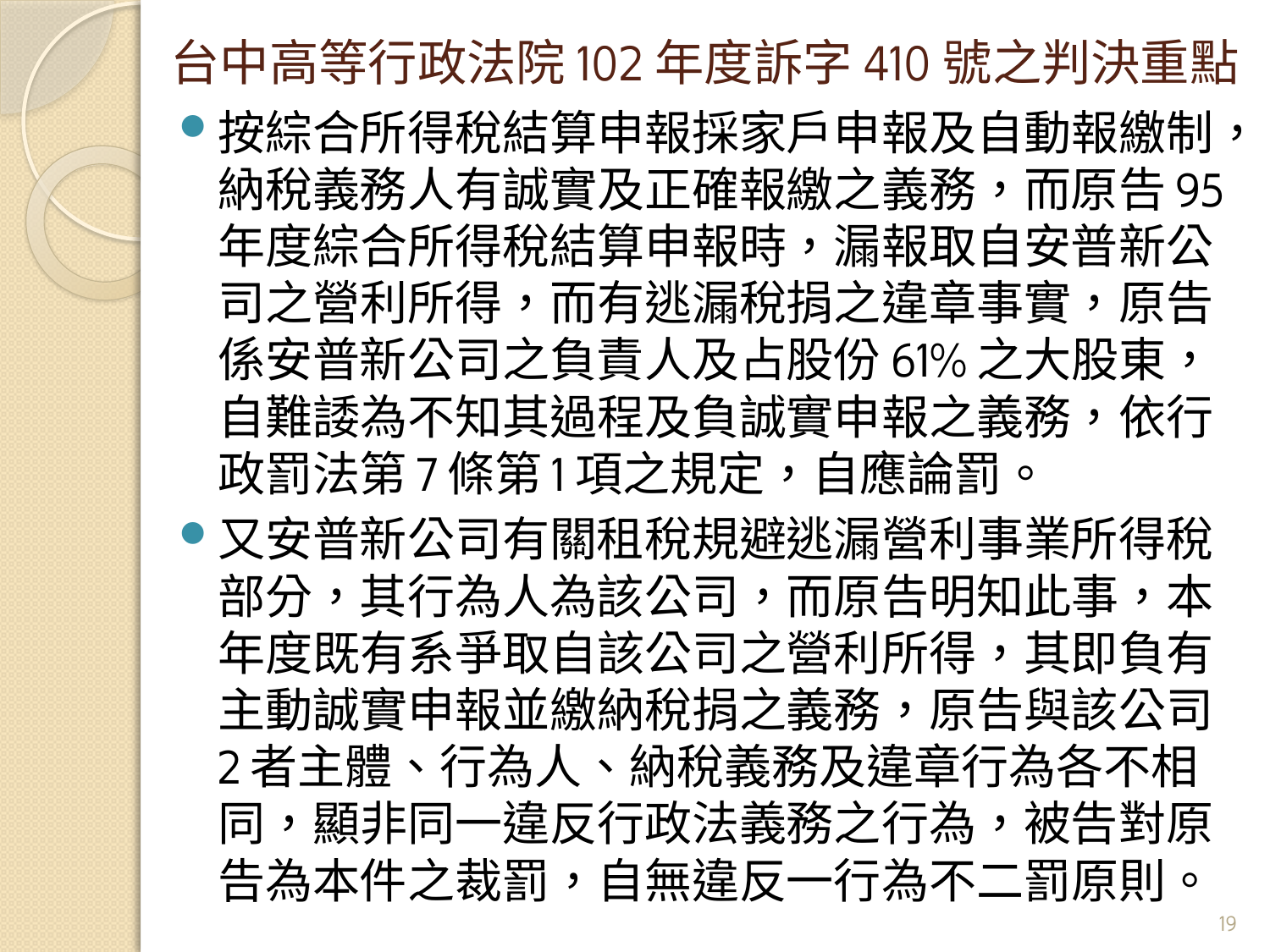

# 台中高等行政法院102年度訴字410號之判決重點
按綜合所得稅結算申報採家戶申報及自動報繳制，納稅義務人有誠實及正確報繳之義務，而原告95年度綜合所得稅結算申報時，漏報取自安普新公司之營利所得，而有逃漏稅捐之違章事實，原告係安普新公司之負責人及占股份61%之大股東，自難諉為不知其過程及負誠實申報之義務，依行政罰法第7條第1項之規定，自應論罰。
又安普新公司有關租稅規避逃漏營利事業所得稅部分，其行為人為該公司，而原告明知此事，本年度既有系爭取自該公司之營利所得，其即負有主動誠實申報並繳納稅捐之義務，原告與該公司2者主體、行為人、納稅義務及違章行為各不相同，顯非同一違反行政法義務之行為，被告對原告為本件之裁罰，自無違反一行為不二罰原則。

19